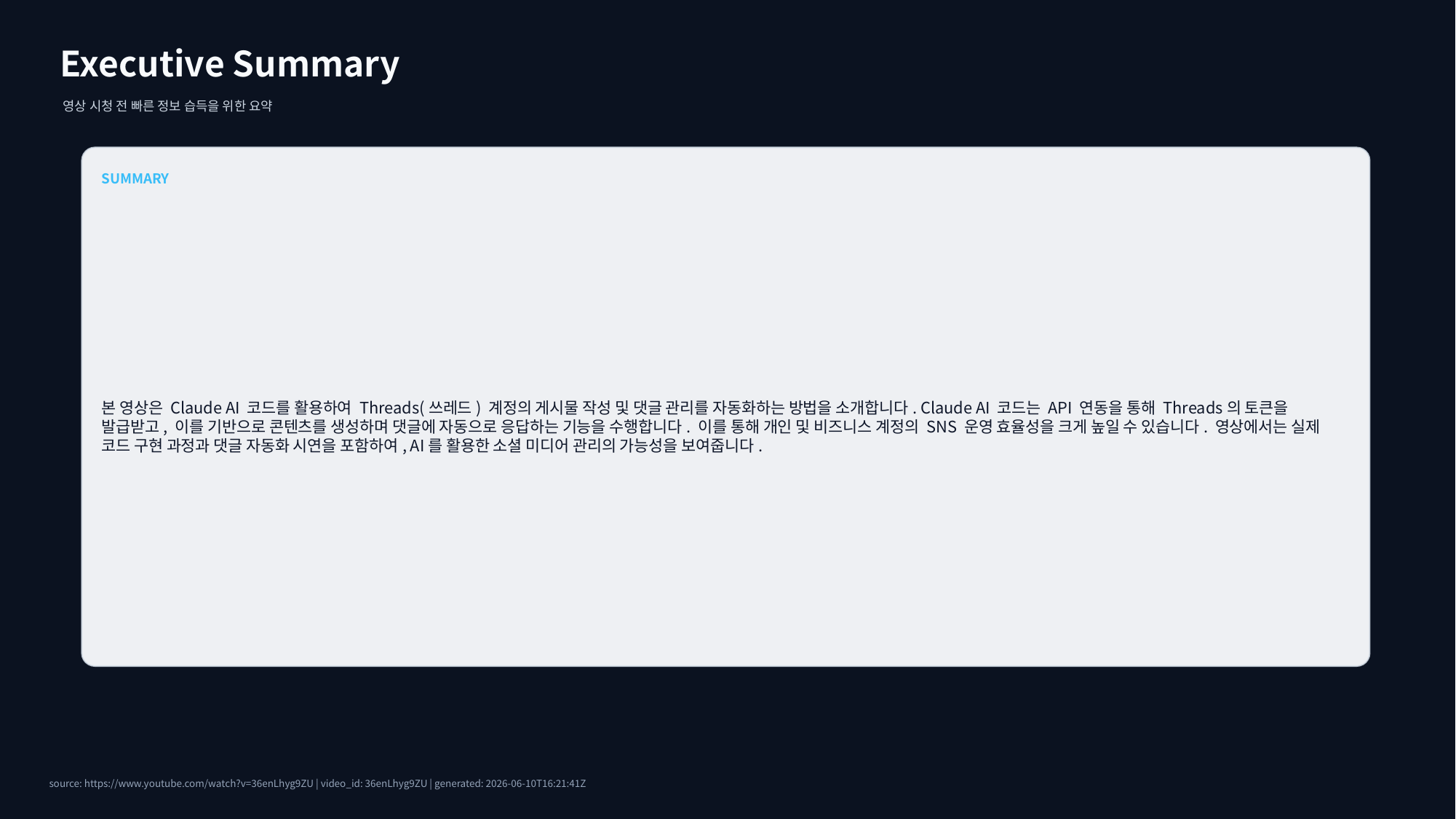

Executive Summary
영상 시청 전 빠른 정보 습득을 위한 요약

SUMMARY
본 영상은 Claude AI 코드를 활용하여 Threads(쓰레드) 계정의 게시물 작성 및 댓글 관리를 자동화하는 방법을 소개합니다. Claude AI 코드는 API 연동을 통해 Threads의 토큰을 발급받고, 이를 기반으로 콘텐츠를 생성하며 댓글에 자동으로 응답하는 기능을 수행합니다. 이를 통해 개인 및 비즈니스 계정의 SNS 운영 효율성을 크게 높일 수 있습니다. 영상에서는 실제 코드 구현 과정과 댓글 자동화 시연을 포함하여, AI를 활용한 소셜 미디어 관리의 가능성을 보여줍니다.
source: https://www.youtube.com/watch?v=36enLhyg9ZU | video_id: 36enLhyg9ZU | generated: 2026-06-10T16:21:41Z